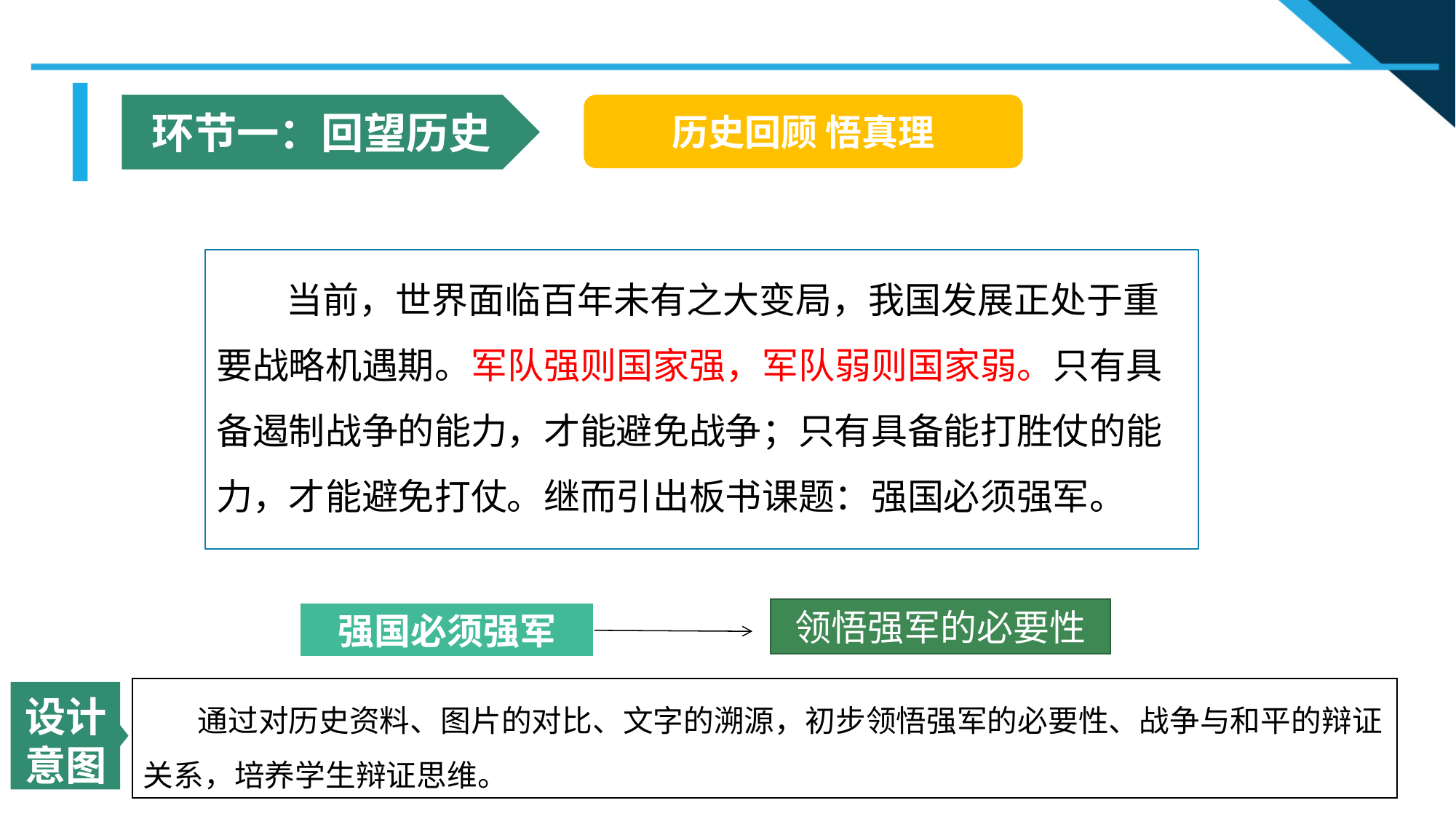

环节一：回望历史
历史回顾 悟真理
         当前，世界面临百年未有之大变局，我国发展正处于重要战略机遇期。军队强则国家强，军队弱则国家弱。只有具备遏制战争的能力，才能避免战争；只有具备能打胜仗的能力，才能避免打仗。继而引出板书课题：强国必须强军。
领悟强军的必要性
强国必须强军

       通过对历史资料、图片的对比、文字的溯源，初步领悟强军的必要性、战争与和平的辩证关系，培养学生辩证思维。
设计
意图